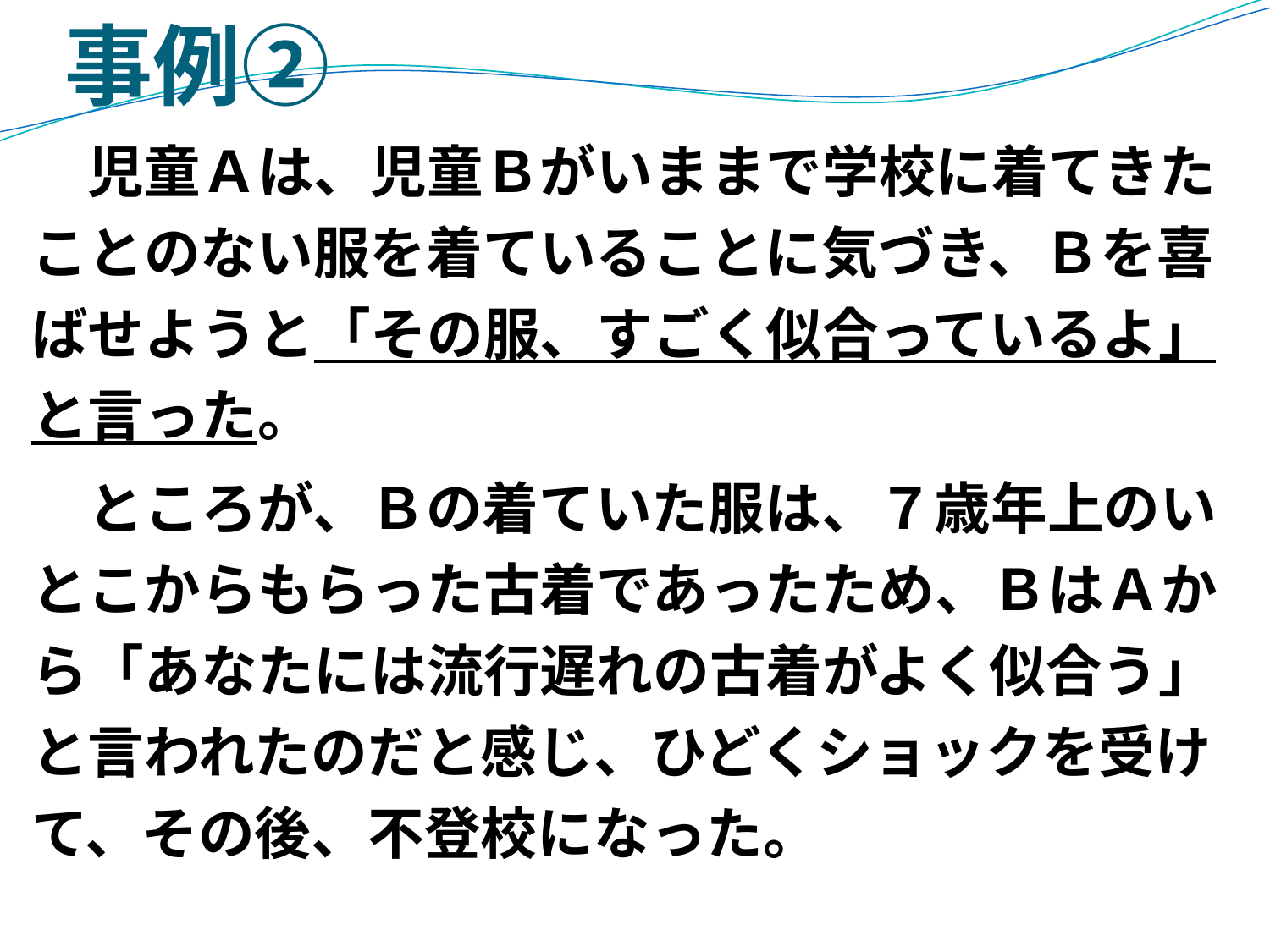

# 事例②
　児童Ａは、児童Ｂがいままで学校に着てきたことのない服を着ていることに気づき、Ｂを喜ばせようと「その服、すごく似合っているよ」と言った。
　ところが、Ｂの着ていた服は、７歳年上のいとこからもらった古着であったため、ＢはＡから「あなたには流行遅れの古着がよく似合う」と言われたのだと感じ、ひどくショックを受けて、その後、不登校になった。